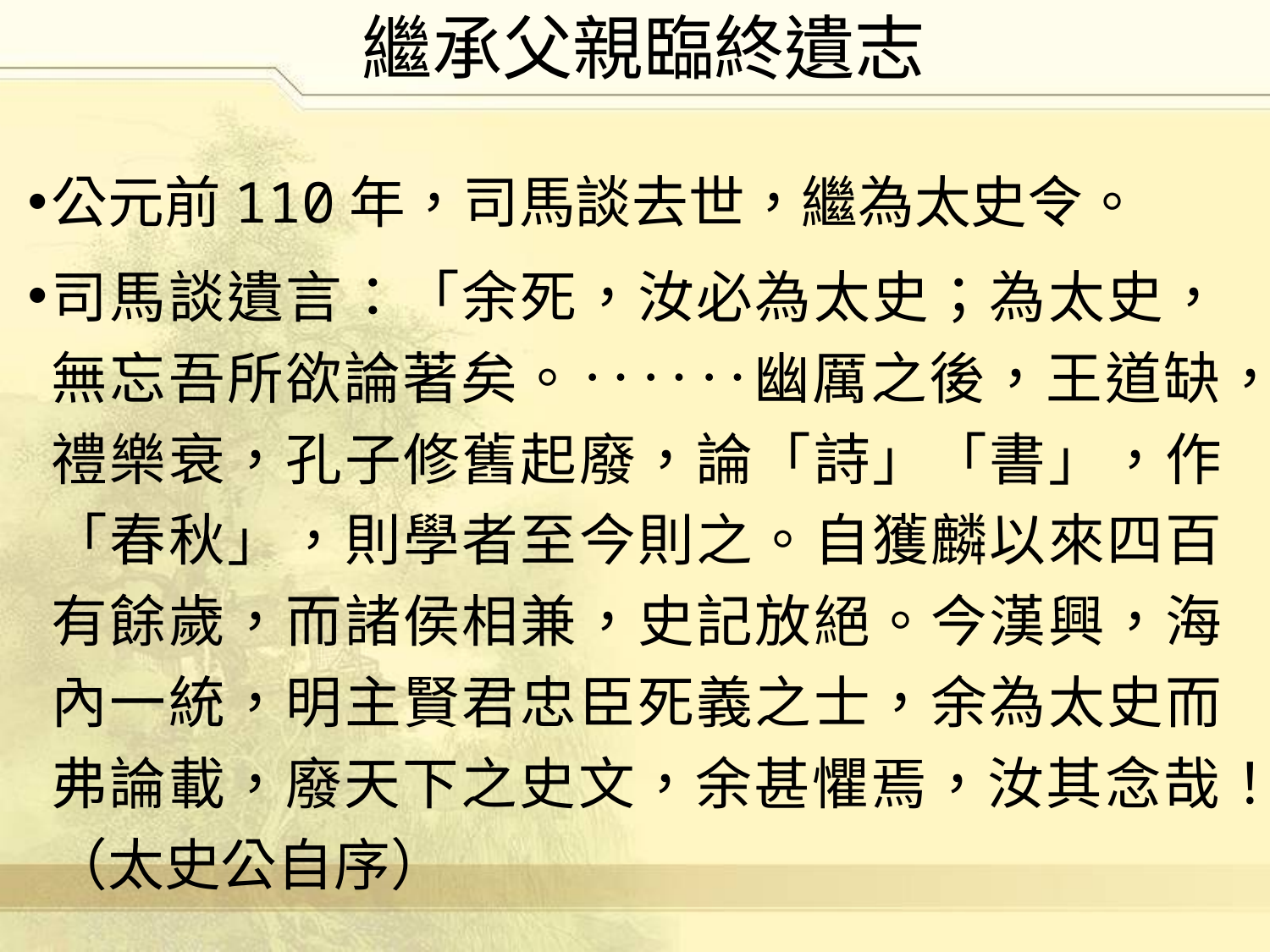

# 繼承父親臨終遺志
公元前110年，司馬談去世，繼為太史令。
司馬談遺言：「余死，汝必為太史；為太史，無忘吾所欲論著矣。‥‥‥幽厲之後，王道缺，禮樂衰，孔子修舊起廢，論「詩」「書」，作「春秋」，則學者至今則之。自獲麟以來四百有餘歲，而諸侯相兼，史記放絕。今漢興，海內一統，明主賢君忠臣死義之士，余為太史而弗論載，廢天下之史文，余甚懼焉，汝其念哉！（太史公自序）